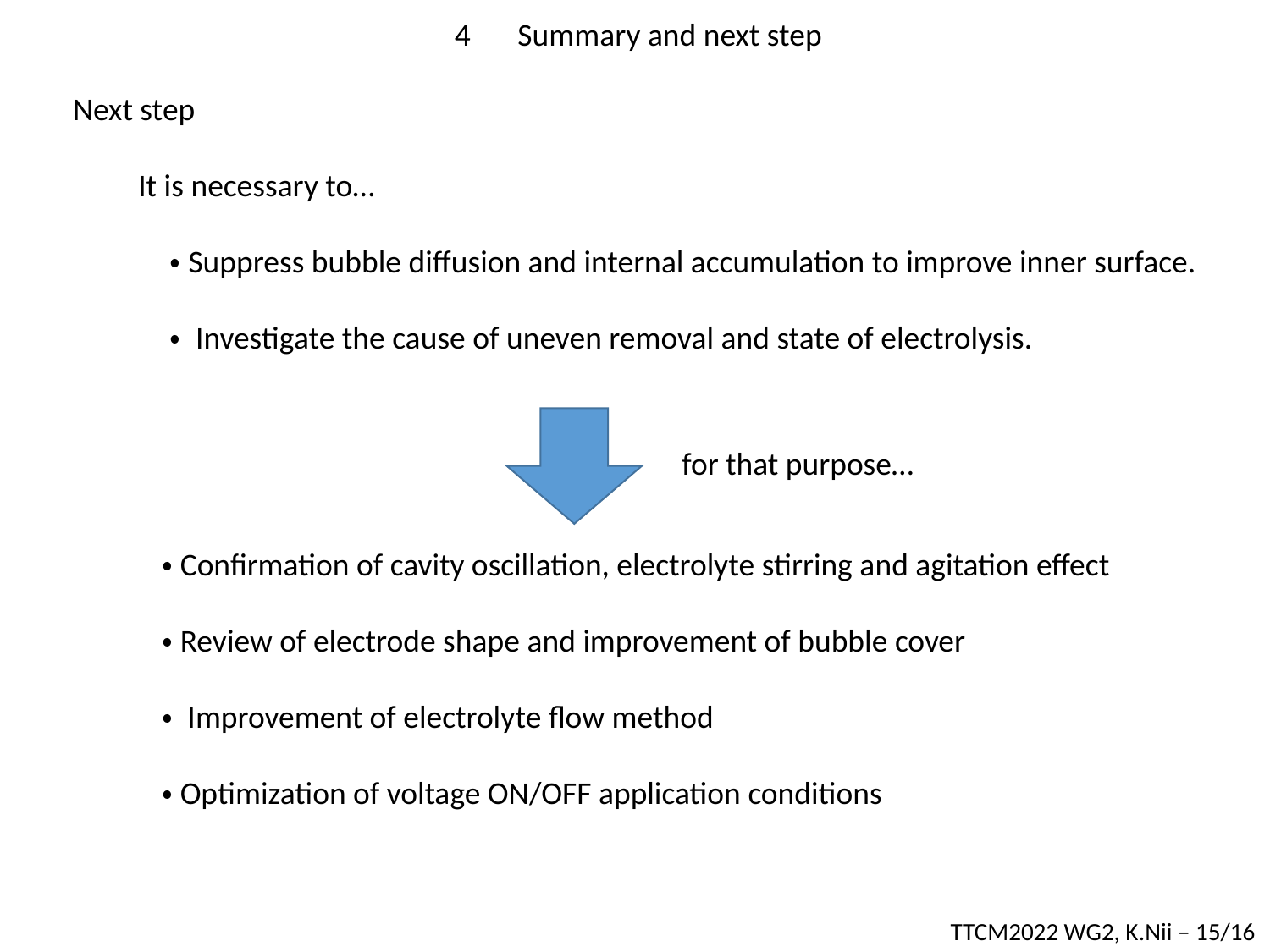

4　Summary and next step
Next step
It is necessary to…

　・Suppress bubble diffusion and internal accumulation to improve inner surface.

　・ Investigate the cause of uneven removal and state of electrolysis.

for that purpose…
・Confirmation of cavity oscillation, electrolyte stirring and agitation effect

・Review of electrode shape and improvement of bubble cover

・ Improvement of electrolyte flow method

・Optimization of voltage ON/OFF application conditions
TTCM2022 WG2, K.Nii – 15/16